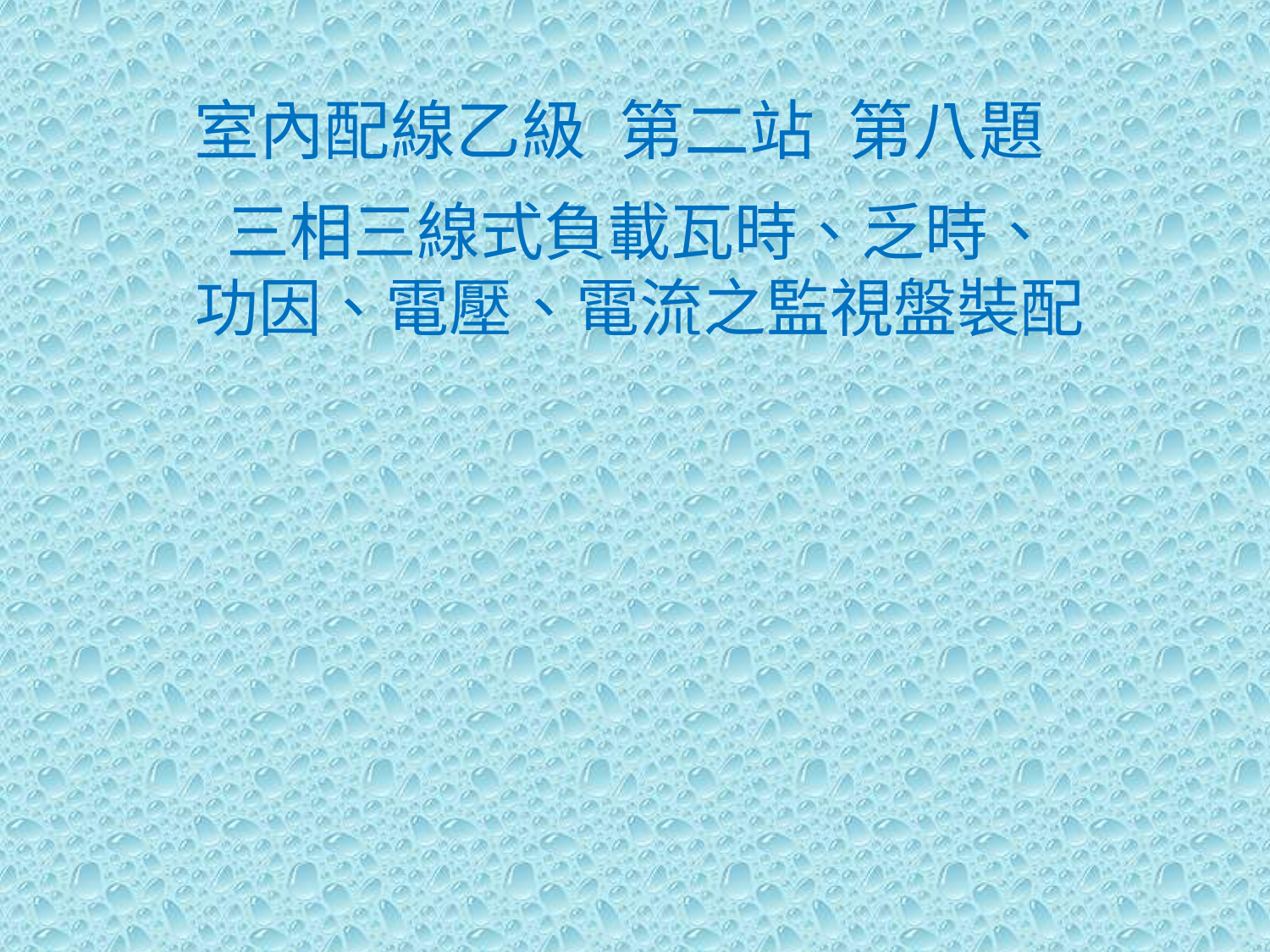

室內配線乙級 第二站 第八題
三相三線式負載瓦時、乏時、
功因、電壓、電流之監視盤裝配